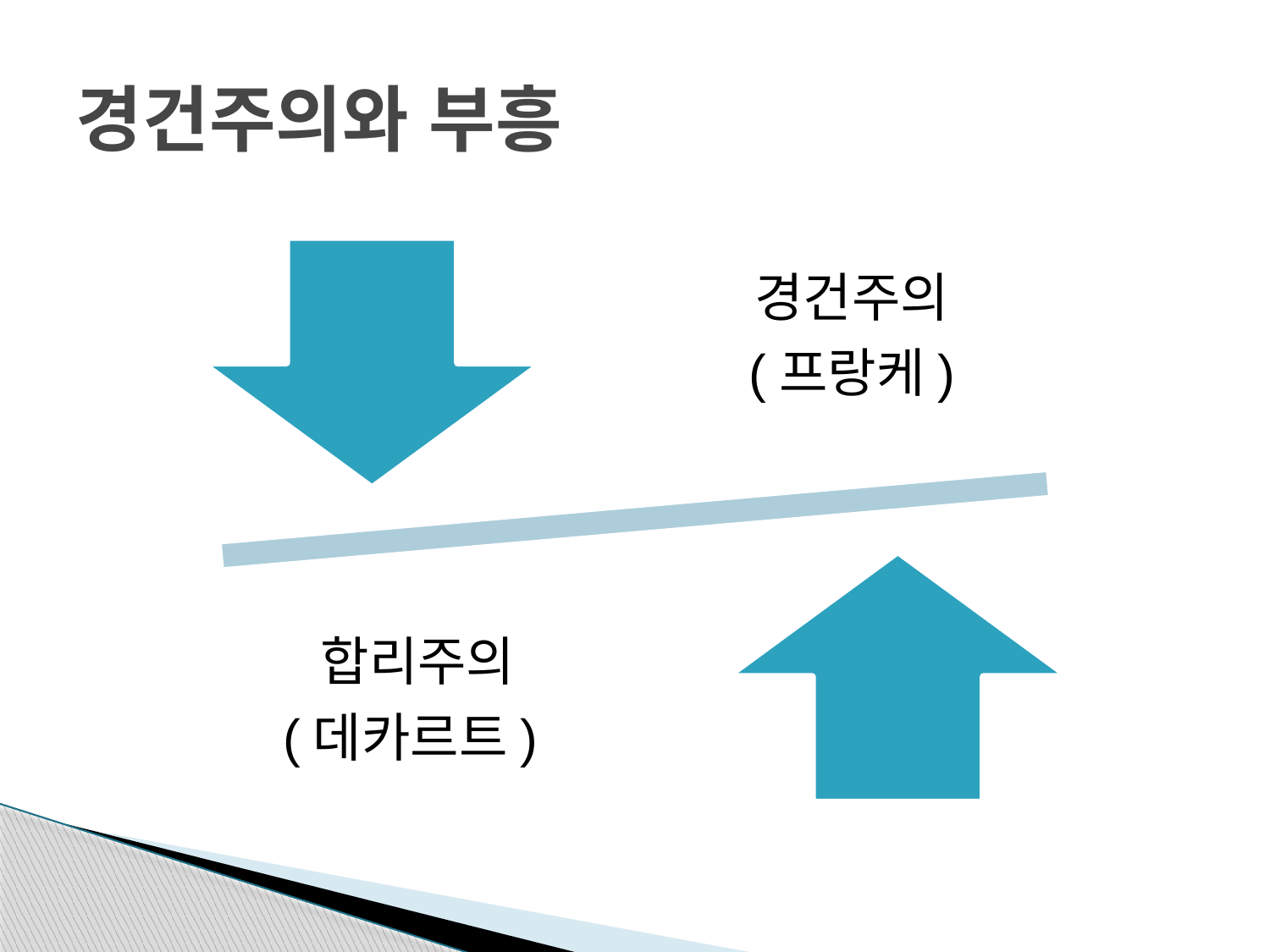

# 경건주의와 부흥
경건주의
(프랑케)
합리주의
(데카르트)